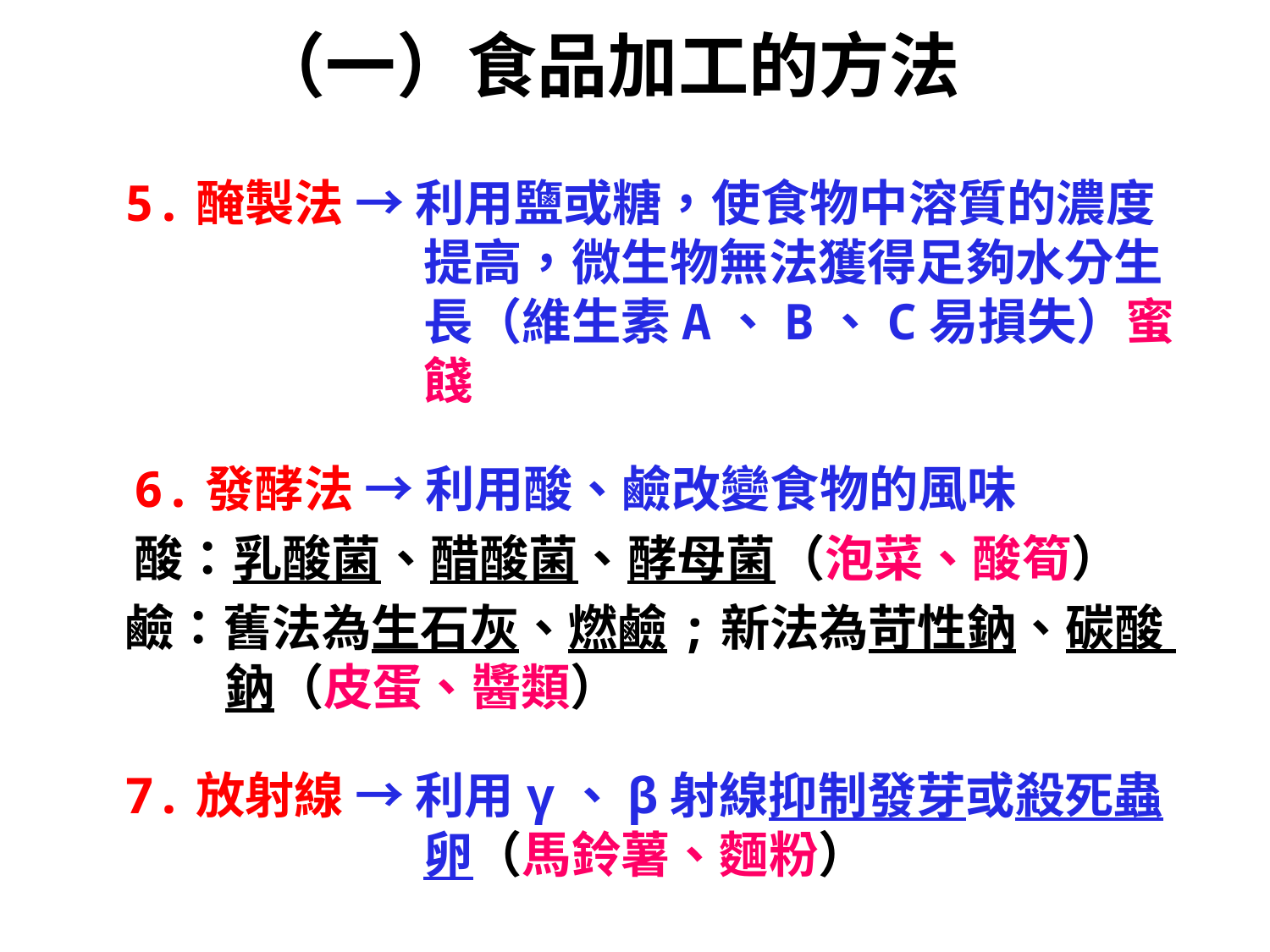

# （一）食品加工的方法

5.醃製法 → 利用鹽或糖，使食物中溶質的濃度提高，微生物無法獲得足夠水分生長（維生素A、B、C易損失）蜜餞

6.發酵法 → 利用酸、鹼改變食物的風味
酸：乳酸菌、醋酸菌、酵母菌（泡菜、酸筍）
鹼：舊法為生石灰、燃鹼;新法為苛性鈉、碳酸  鈉（皮蛋、醬類）

7.放射線 → 利用γ、β射線抑制發芽或殺死蟲卵（馬鈴薯、麵粉）